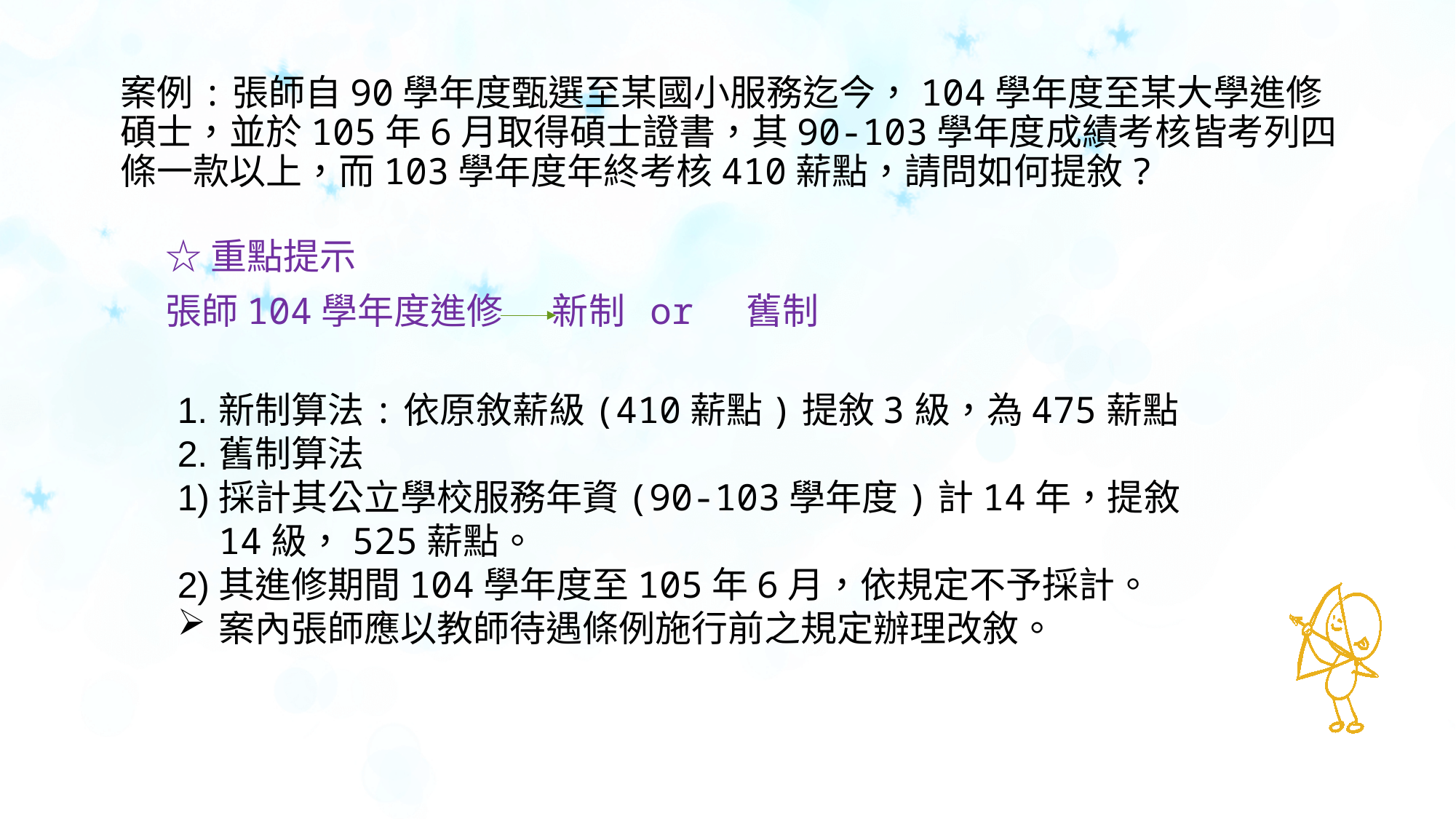

# 案例:張師自90學年度甄選至某國小服務迄今，104學年度至某大學進修碩士，並於105年6月取得碩士證書，其90-103學年度成績考核皆考列四條一款以上，而103學年度年終考核410薪點，請問如何提敘?
☆重點提示
張師104學年度進修      新制  or  舊制

新制算法:依原敘薪級(410薪點)提敘3級，為475薪點
舊制算法
採計其公立學校服務年資(90-103學年度)計14年，提敘14級，525薪點。
其進修期間104學年度至105年6月，依規定不予採計。
案內張師應以教師待遇條例施行前之規定辦理改敘。